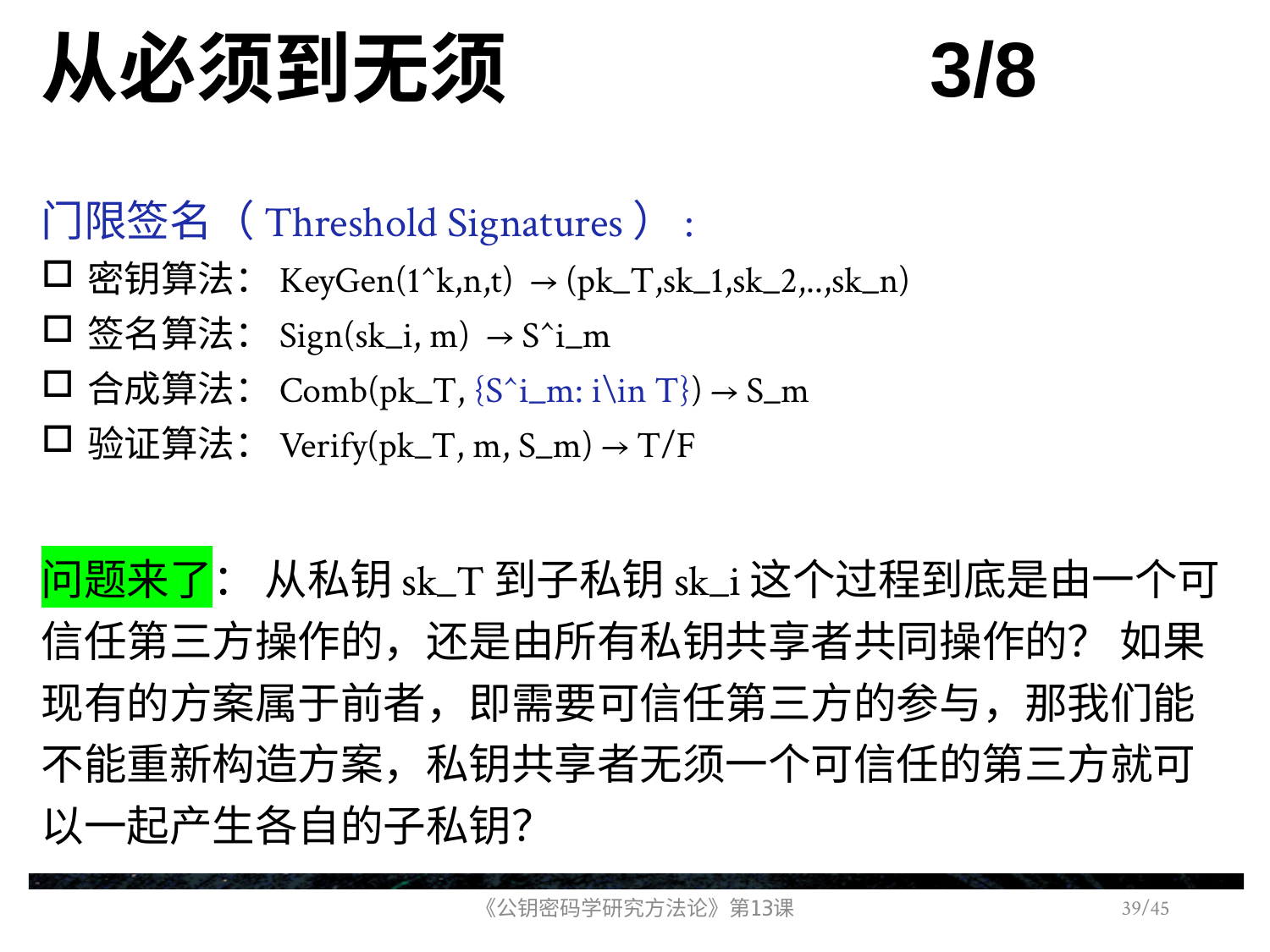

# 从必须到无须                       3/8
门限签名（Threshold Signatures）:
密钥算法：KeyGen(1^k,n,t)  → (pk_T,sk_1,sk_2,..,sk_n)
签名算法：Sign(sk_i, m)  → S^i_m
合成算法：Comb(pk_T, {S^i_m: i\in T}) → S_m
验证算法：Verify(pk_T, m, S_m) → T/F

问题来了： 从私钥sk_T到子私钥sk_i这个过程到底是由一个可信任第三方操作的，还是由所有私钥共享者共同操作的？ 如果现有的方案属于前者，即需要可信任第三方的参与，那我们能不能重新构造方案，私钥共享者无须一个可信任的第三方就可以一起产生各自的子私钥？
《公钥密码学研究方法论》第13课
39/45